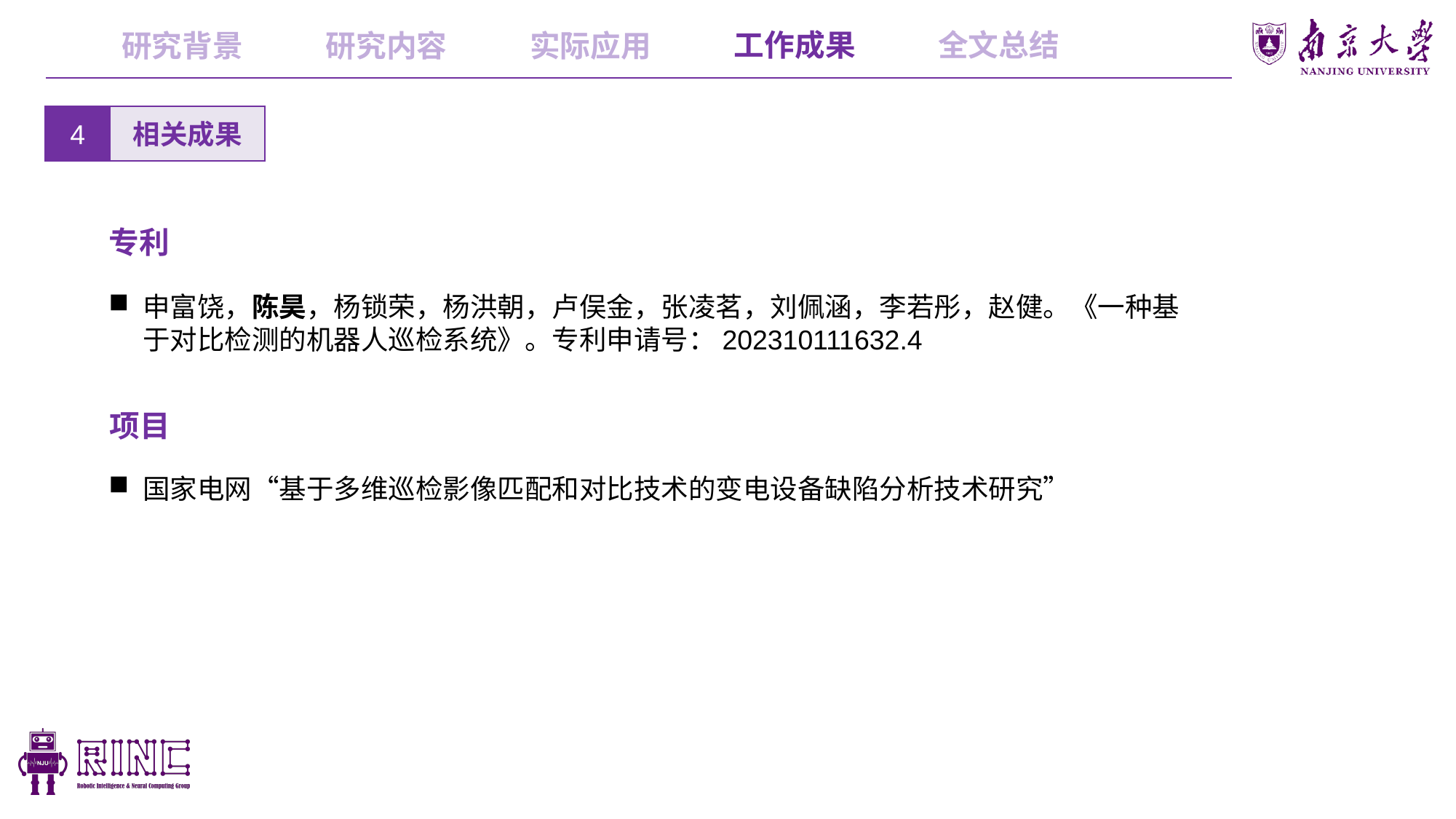

工作成果
全文总结
研究内容
实际应用
研究背景
4
相关成果
专利
申富饶，陈昊，杨锁荣，杨洪朝，卢俣金，张凌茗，刘佩涵，李若彤，赵健。《一种基于对比检测的机器人巡检系统》。专利申请号：202310111632.4
项目
国家电网“基于多维巡检影像匹配和对比技术的变电设备缺陷分析技术研究”